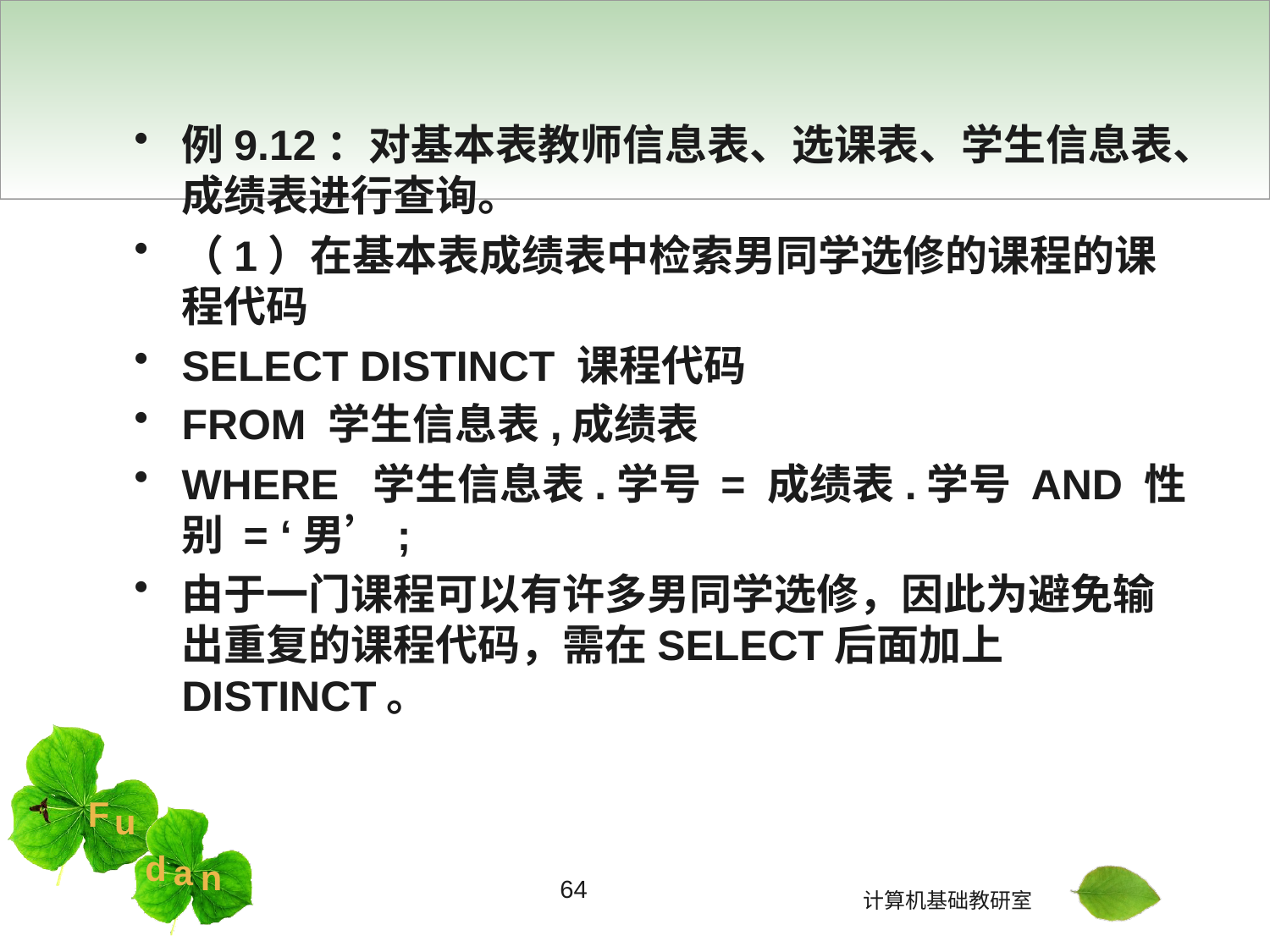

#
例9.12：对基本表教师信息表、选课表、学生信息表、成绩表进行查询。
（1）在基本表成绩表中检索男同学选修的课程的课程代码
SELECT DISTINCT 课程代码
FROM 学生信息表,成绩表
WHERE  学生信息表.学号 = 成绩表.学号 AND 性别 = ‘男’;
由于一门课程可以有许多男同学选修，因此为避免输出重复的课程代码，需在SELECT后面加上DISTINCT。

64